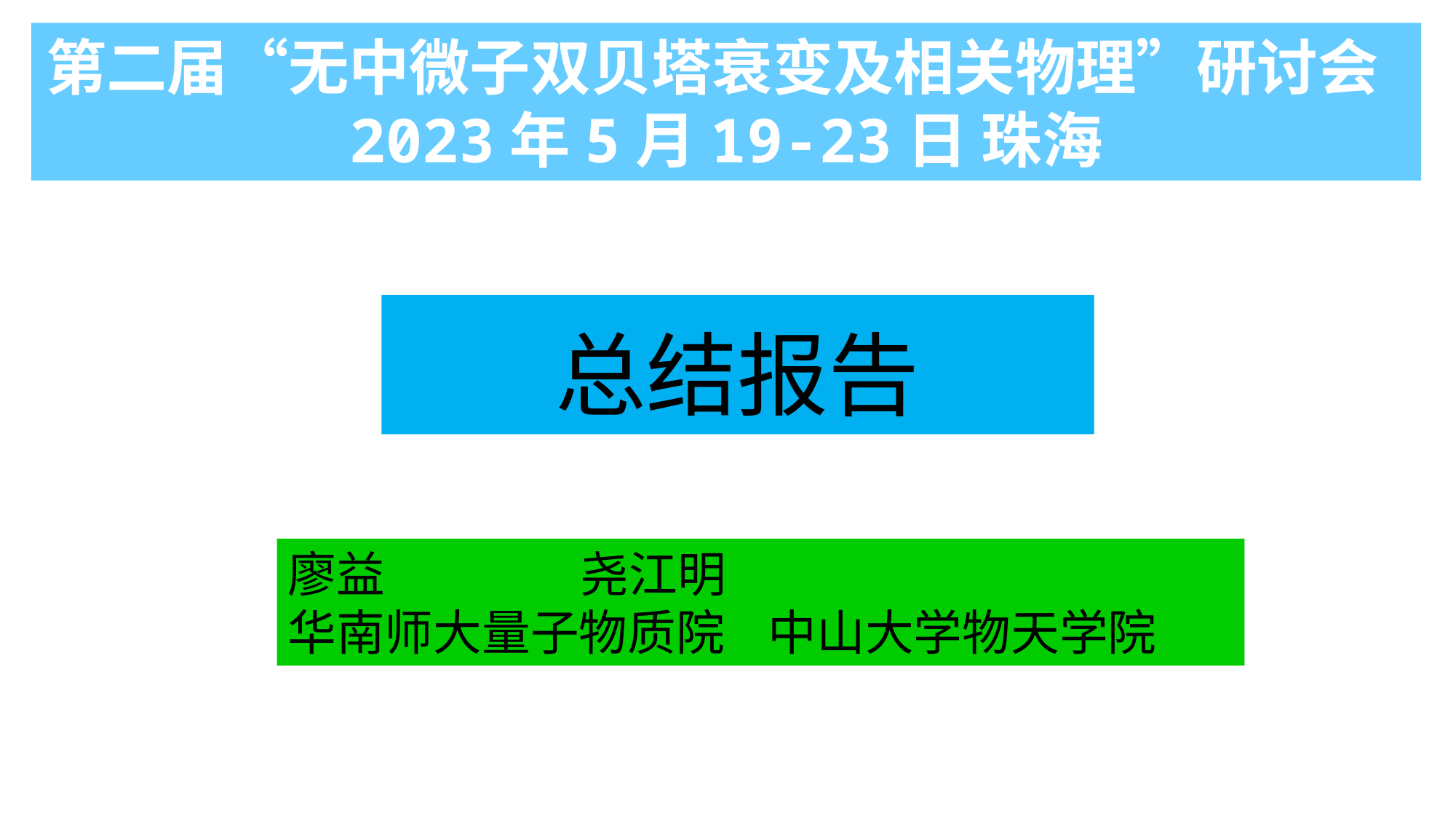

第二届“无中微子双贝塔衰变及相关物理”研讨会
2023年5月19-23日 珠海
# 总结报告
廖益                  尧江明
华南师大量子物质院    中山大学物天学院